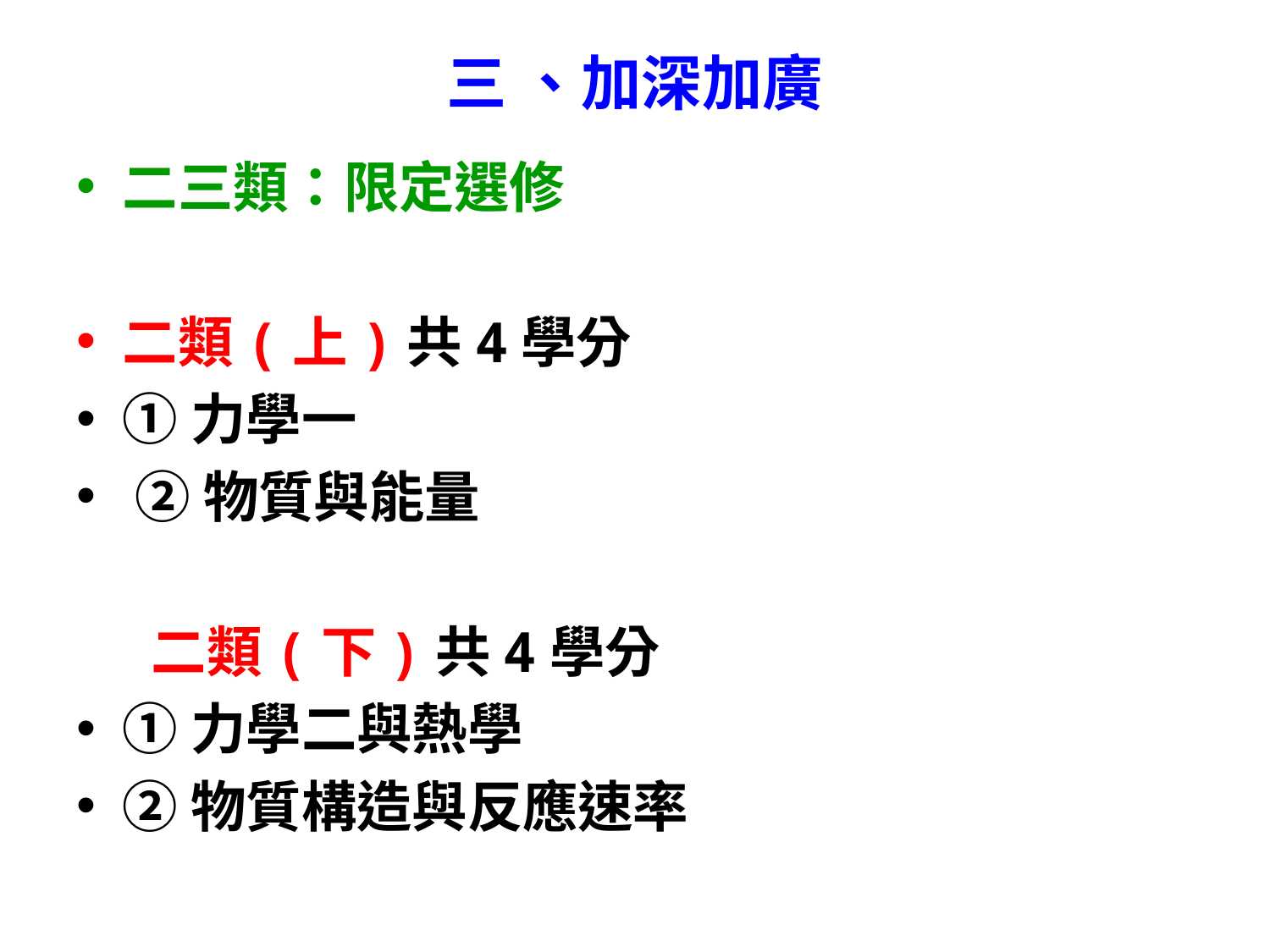

# 三 、加深加廣
二三類：限定選修

二類(上)共4學分
①力學一
 ②物質與能量

     二類(下)共4學分
①力學二與熱學
②物質構造與反應速率